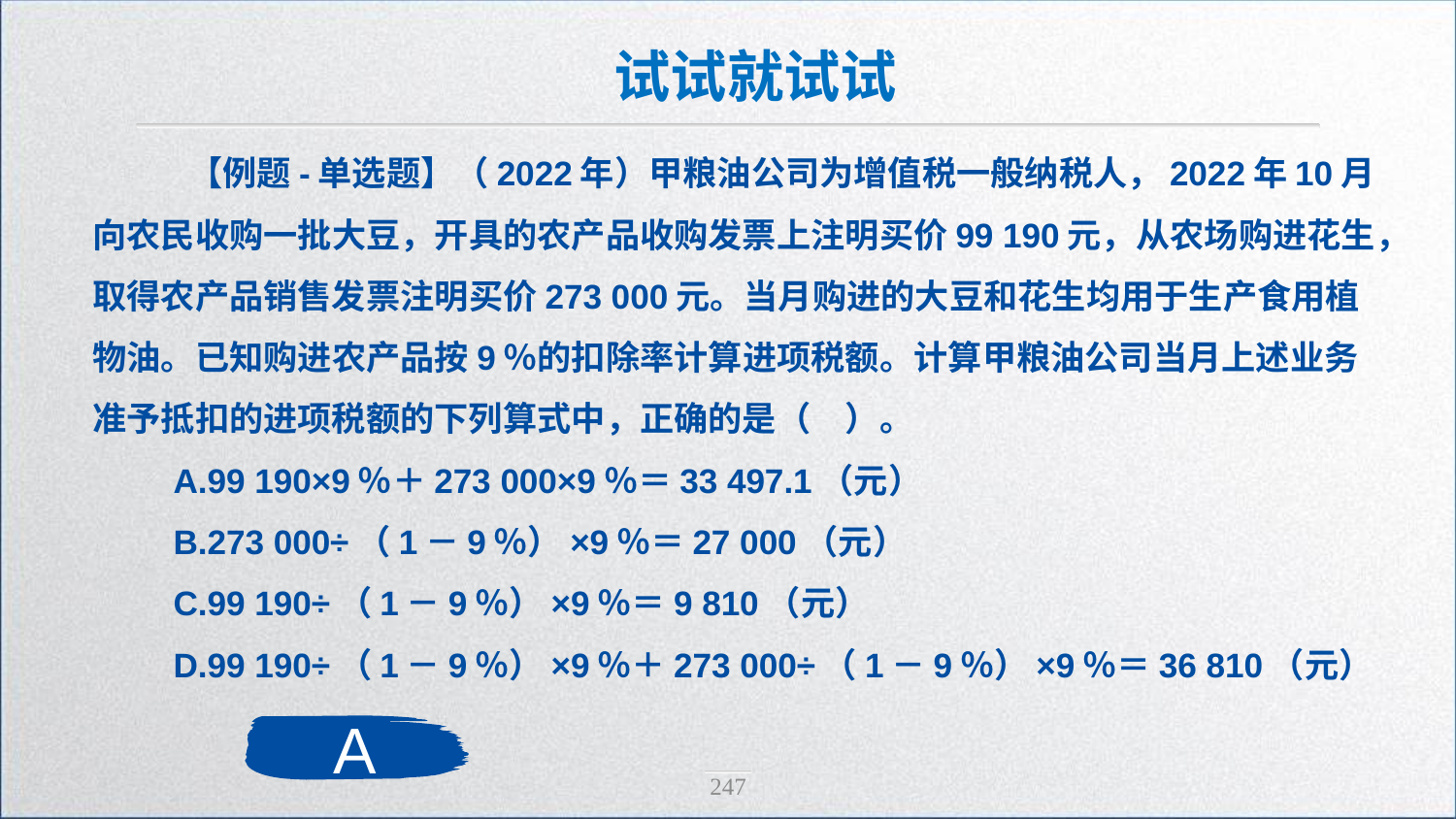

试试就试试
 【例题-单选题】（2022年）甲粮油公司为增值税一般纳税人，2022年10月向农民收购一批大豆，开具的农产品收购发票上注明买价99 190元，从农场购进花生，取得农产品销售发票注明买价273 000元。当月购进的大豆和花生均用于生产食用植物油。已知购进农产品按9％的扣除率计算进项税额。计算甲粮油公司当月上述业务准予抵扣的进项税额的下列算式中，正确的是（　）。
A.99 190×9％＋273 000×9％＝33 497.1（元）
B.273 000÷（1－9％）×9％＝27 000（元）
C.99 190÷（1－9％）×9％＝9 810（元）
D.99 190÷（1－9％）×9％＋273 000÷（1－9％）×9％＝36 810（元）

A
247